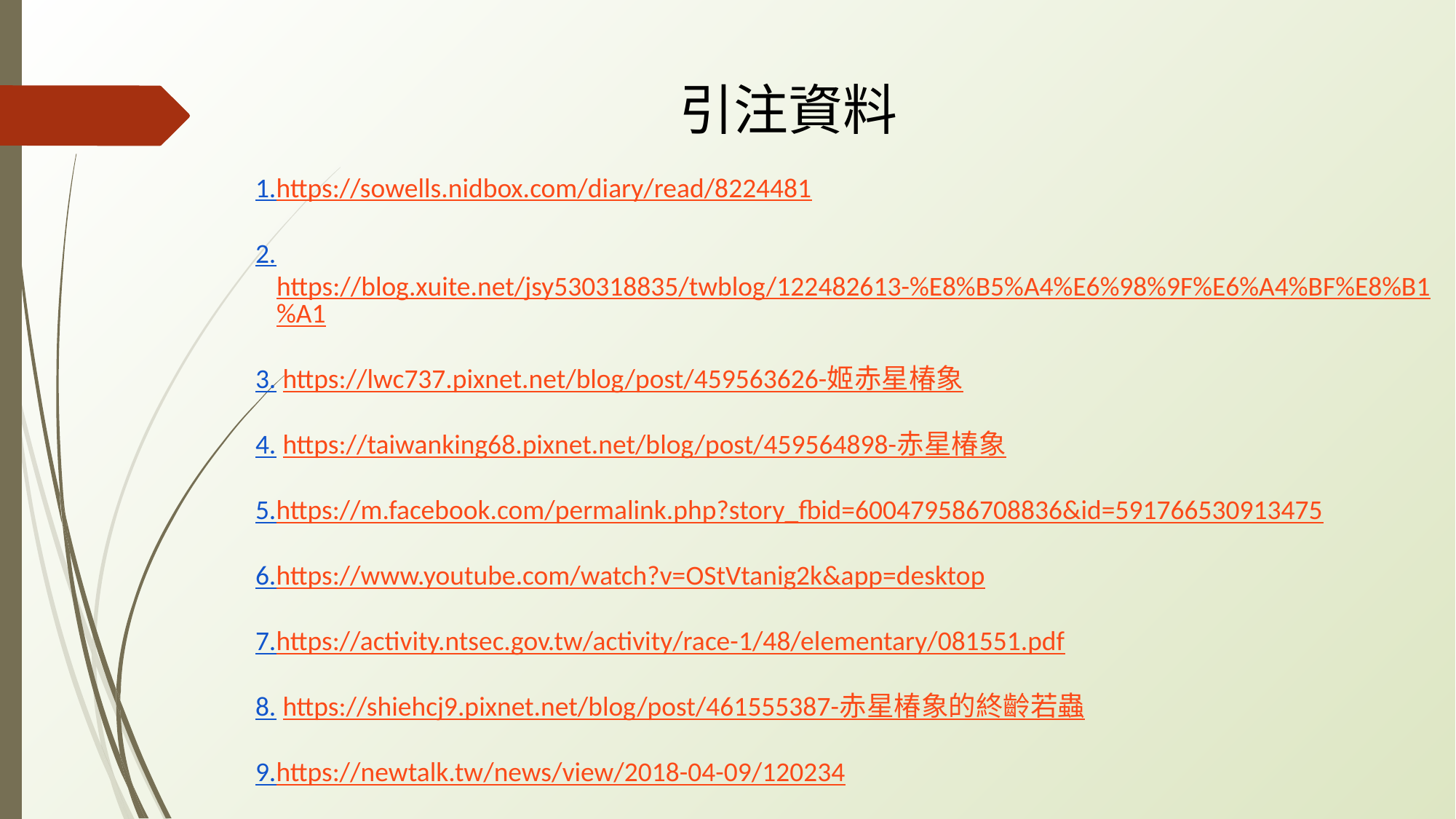

# 引注資料
1.https://sowells.nidbox.com/diary/read/8224481

2.https://blog.xuite.net/jsy530318835/twblog/122482613-%E8%B5%A4%E6%98%9F%E6%A4%BF%E8%B1%A1

3.https://lwc737.pixnet.net/blog/post/459563626-姬赤星椿象

4.https://taiwanking68.pixnet.net/blog/post/459564898-赤星椿象

5.https://m.facebook.com/permalink.php?story_fbid=600479586708836&id=591766530913475

6.https://www.youtube.com/watch?v=OStVtanig2k&app=desktop

7.https://activity.ntsec.gov.tw/activity/race-1/48/elementary/081551.pdf

8.https://shiehcj9.pixnet.net/blog/post/461555387-赤星椿象的終齡若蟲

9.https://newtalk.tw/news/view/2018-04-09/120234